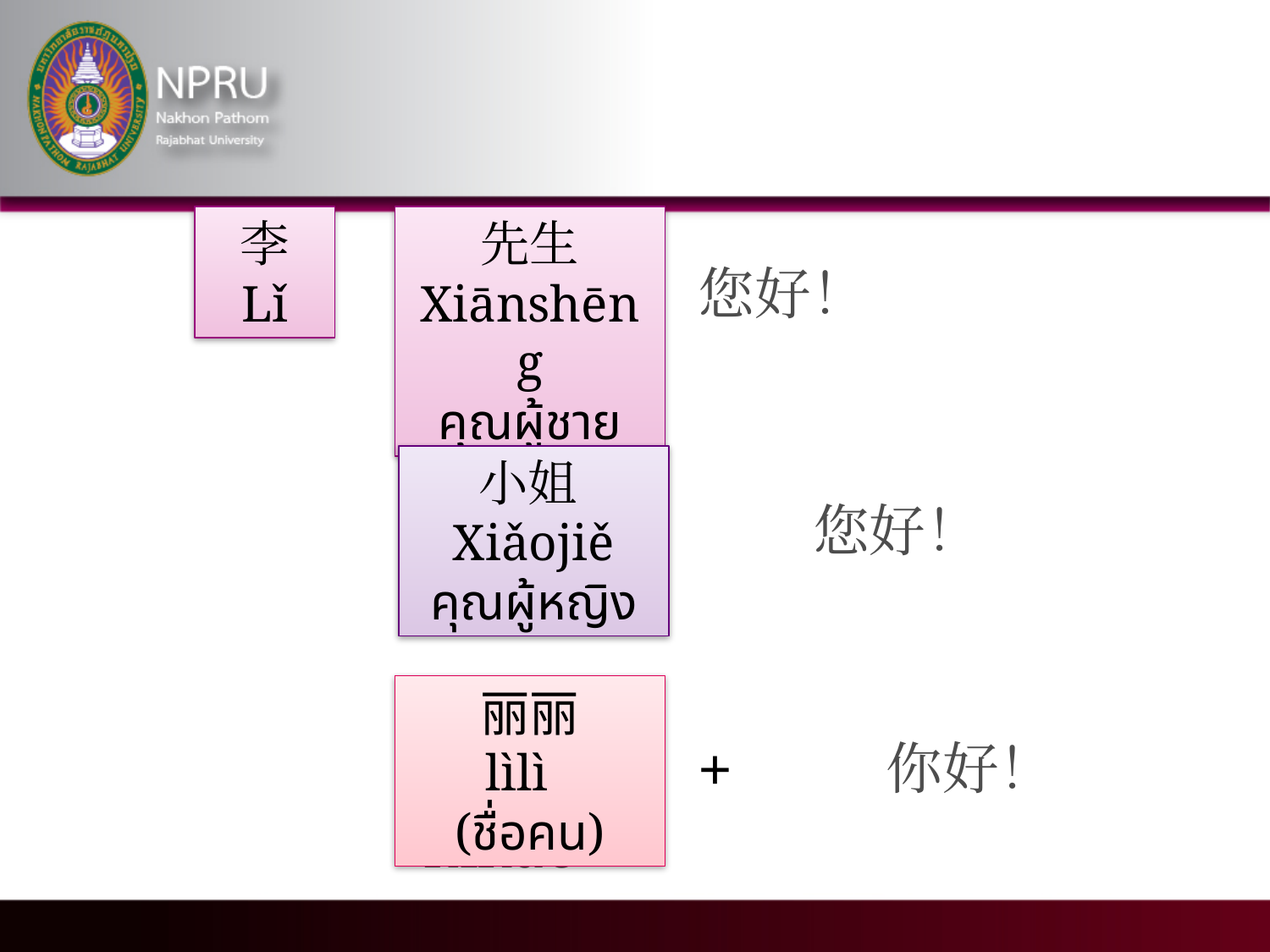

#
李
Lǐ
先生
Xiānshēng
คุณผู้ชาย
                             +       您好！
                      nínhǎo

			         +          您好！
                      nínhǎo

                                       +         你好！
                       nǐhǎo
小姐
Xiǎojiě
คุณผู้หญิง
丽丽
lìlì
(ชื่อคน)